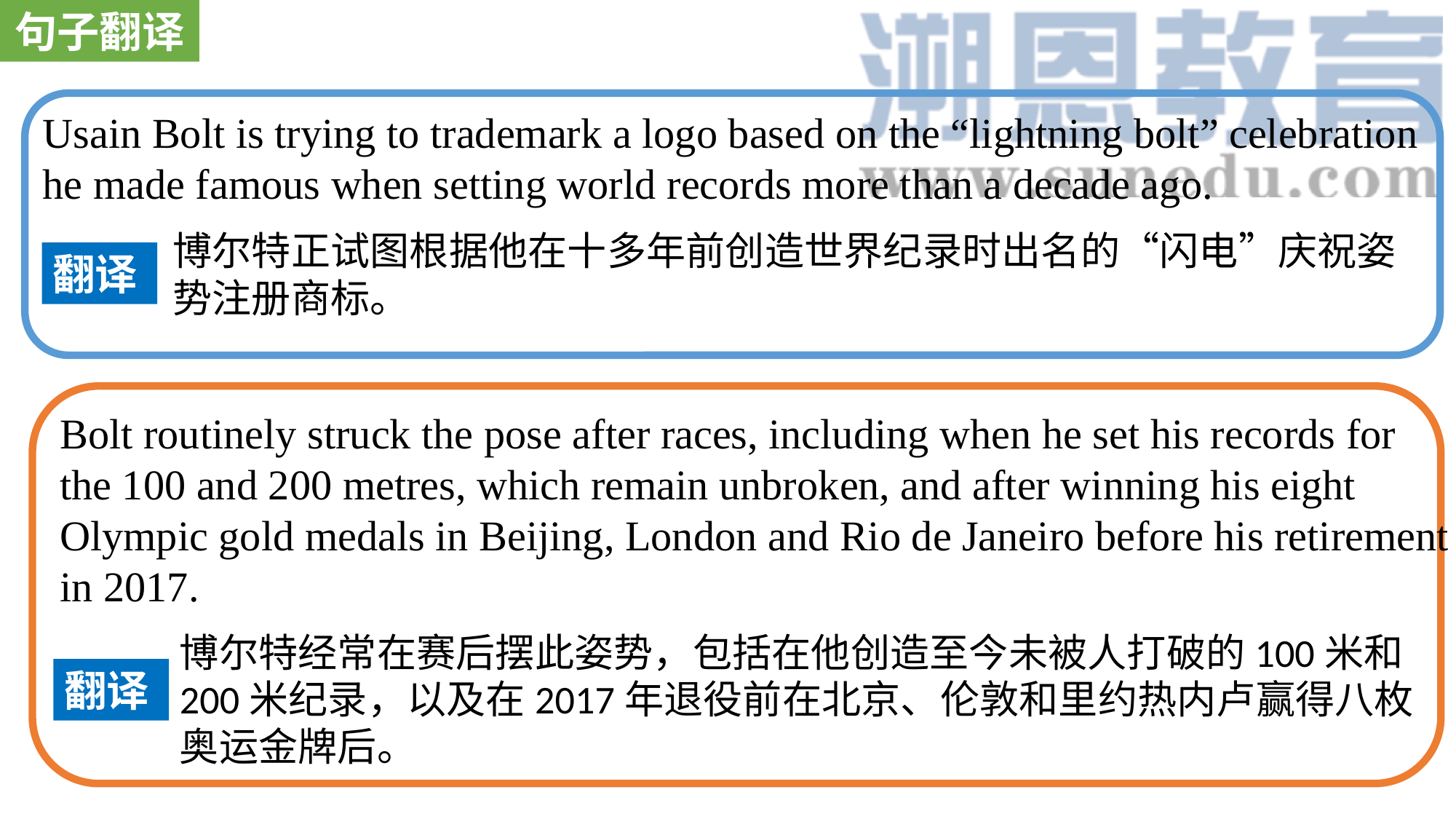

句子翻译

Usain Bolt is trying to trademark a logo based on the “lightning bolt” celebration he made famous when setting world records more than a decade ago.
博尔特正试图根据他在十多年前创造世界纪录时出名的“闪电”庆祝姿势注册商标。
翻译

Bolt routinely struck the pose after races, including when he set his records for the 100 and 200 metres, which remain unbroken, and after winning his eight Olympic gold medals in Beijing, London and Rio de Janeiro before his retirement in 2017.
博尔特经常在赛后摆此姿势，包括在他创造至今未被人打破的100米和200米纪录，以及在2017年退役前在北京、伦敦和里约热内卢赢得八枚奥运金牌后。
翻译